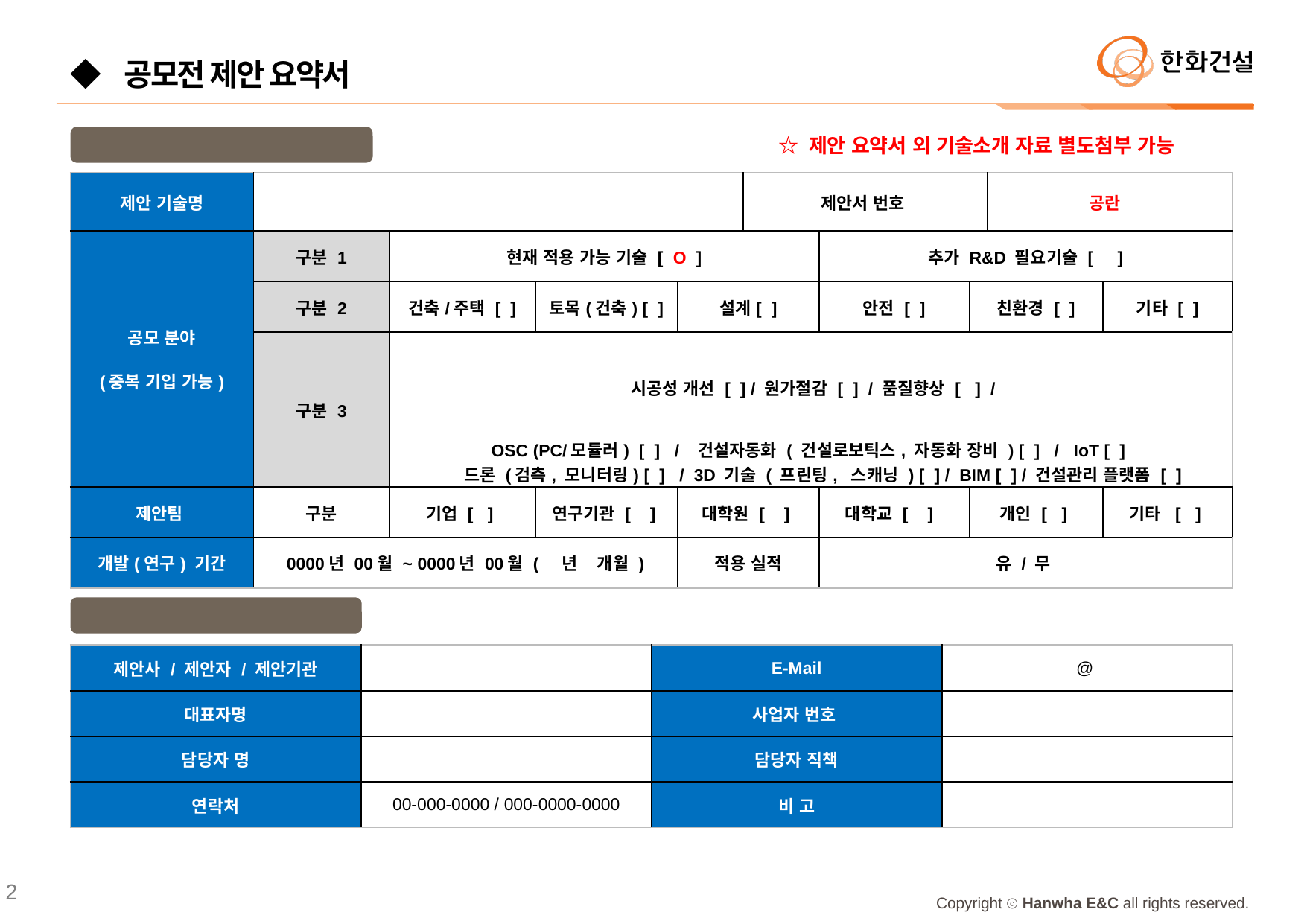

◆  공모전 제안 요약서
■ 공모제안 기본자료
☆ 제안 요약서 외 기술소개 자료 별도첨부 가능
| 제안 기술명 |  |  |  |  | 제안서 번호 |  |  | 공란 |  |
| --- | --- | --- | --- | --- | --- | --- | --- | --- | --- |
| 공모 분야 (중복 기입 가능) | 구분 1 | 현재 적용 가능 기술 [ O ] |  |  |  | 추가 R&D 필요기술 [ ] |  |  |  |
|  | 구분 2 | 건축/주택 [ ] | 토목(건축) [ ] | 설계[ ] |  | 안전 [ ] | 친환경 [ ] |  | 기타 [ ] |
|  | 구분 3 | 시공성 개선 [ ] / 원가절감 [ ] / 품질향상 [ ] / OSC (PC/모듈러) [ ] / 건설자동화 ( 건설로보틱스, 자동화 장비 ) [ ] / IoT [ ] 드론 (검측, 모니터링) [ ] / 3D 기술 ( 프린팅, 스캐닝 ) [ ] / BIM [ ] / 건설관리 플랫폼 [ ] |  |  |  |  |  |  |  |
| 제안팀 | 구분 | 기업 [ ] | 연구기관 [ ] | 대학원 [ ] |  | 대학교 [ ] | 개인 [ ] |  | 기타 [ ] |
| 개발(연구) 기간 | 0000년 00월 ~ 0000년 00월 ( 년 개월 ) |  |  | 적용 실적 |  | 유 / 무 |  |  |  |
■ 제안자 정보
| 제안사 / 제안자 / 제안기관 |  | E-Mail | @ |
| --- | --- | --- | --- |
| 대표자명 |  | 사업자 번호 |  |
| 담당자 명 |  | 담당자 직책 |  |
| 연락처 | 00-000-0000 / 000-0000-0000 | 비 고 |  |